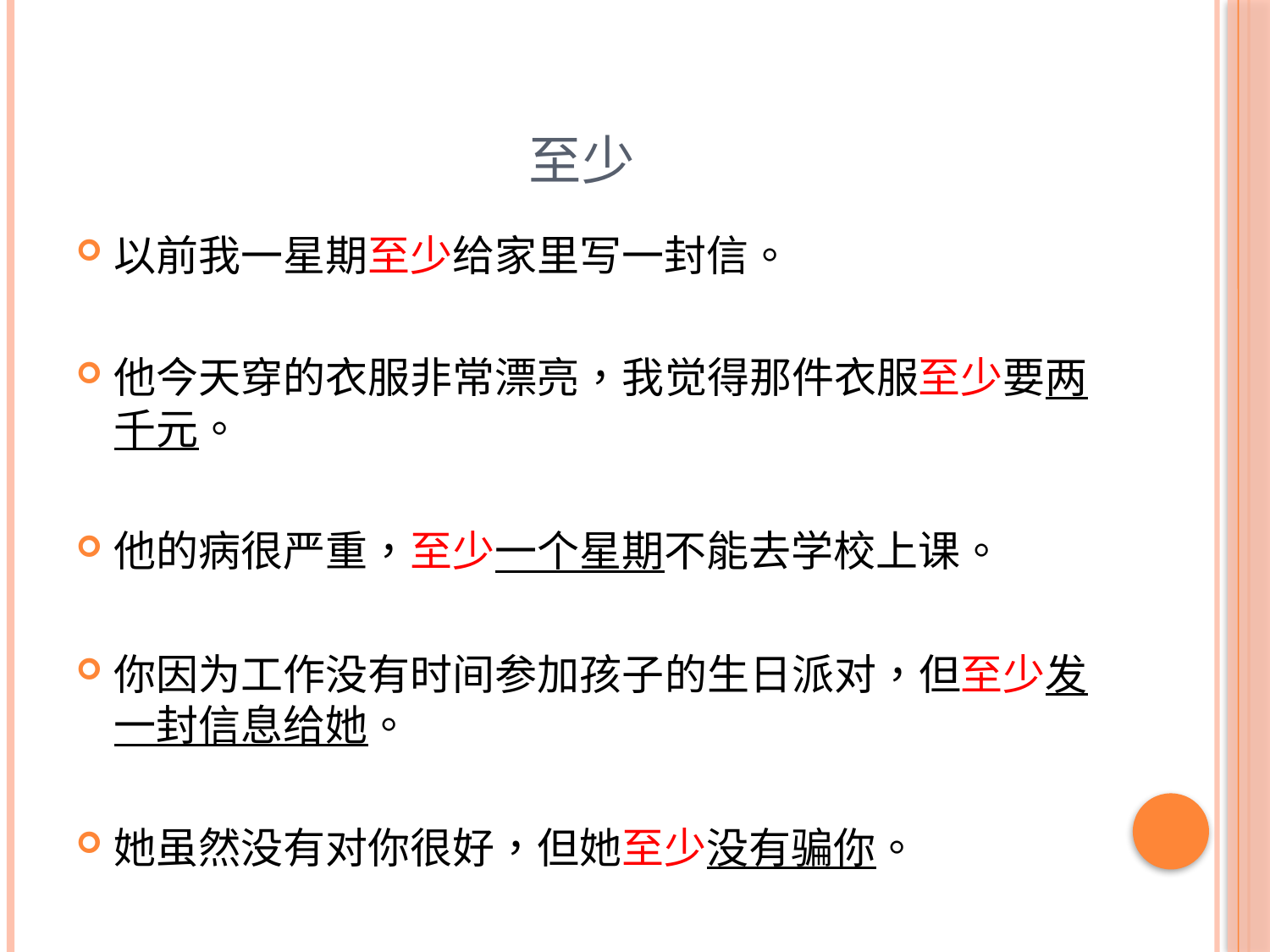

# 至少
以前我一星期至少给家里写一封信。

他今天穿的衣服非常漂亮，我觉得那件衣服至少要两千元。

他的病很严重，至少一个星期不能去学校上课。

你因为工作没有时间参加孩子的生日派对，但至少发一封信息给她。

她虽然没有对你很好，但她至少没有骗你。